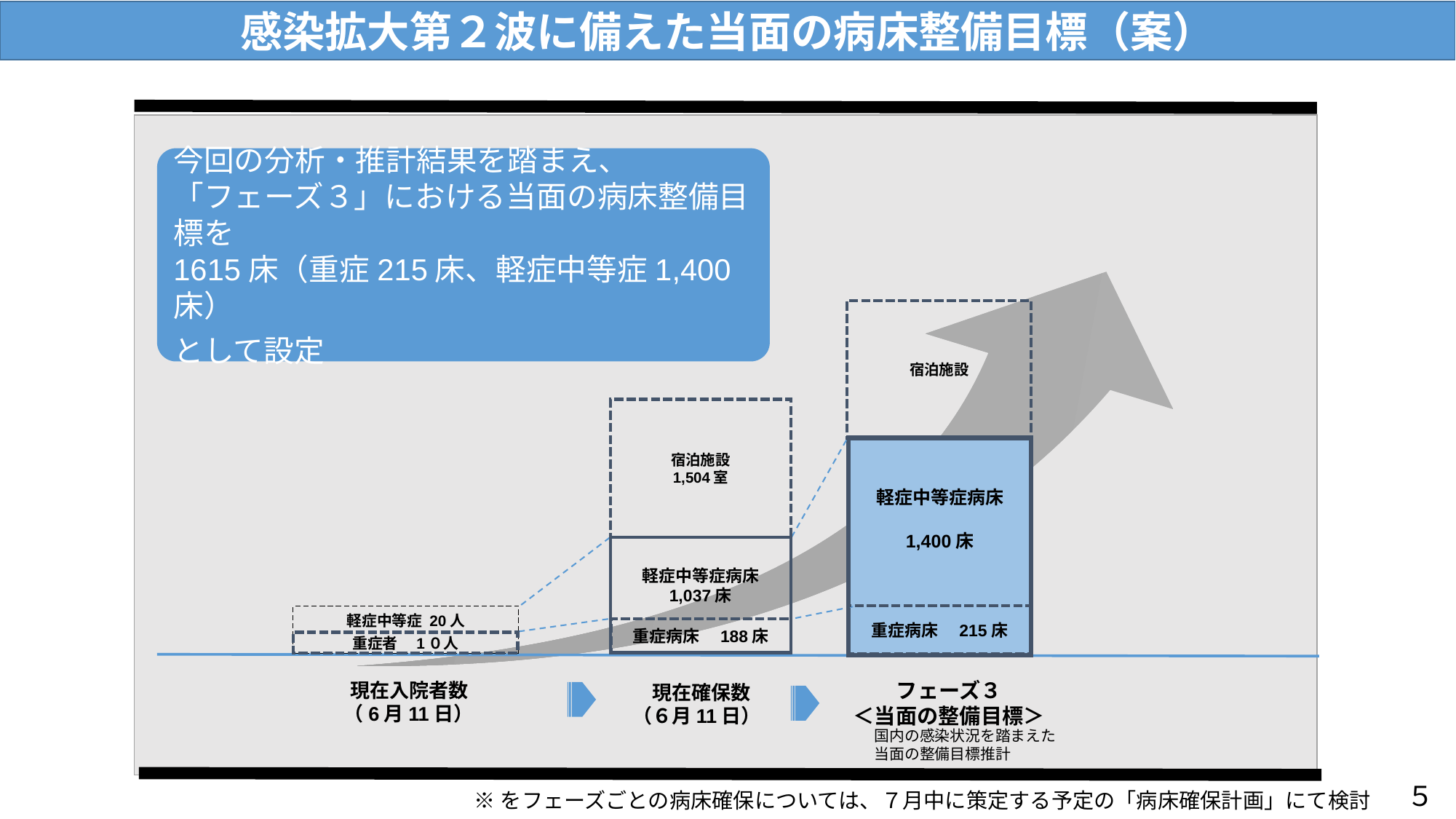

感染拡大第２波に備えた当面の病床整備目標（案）

今回の分析・推計結果を踏まえ、
「フェーズ３」における当面の病床整備目標を
1615床（重症215床、軽症中等症1,400床）
として設定
宿泊施設
宿泊施設
1,504室

軽症中等症病床

1,400床

軽症中等症病床
1,037床

軽症中等症 20人

重症病床　215床
重症病床　188床
重症者　1０人
フェーズ３
＜当面の整備目標＞
 現在入院者数
（6月11日）
 現在確保数
（６月11日）

　　国内の感染状況を踏まえた
　　当面の整備目標推計
５
※をフェーズごとの病床確保については、７月中に策定する予定の「病床確保計画」にて検討